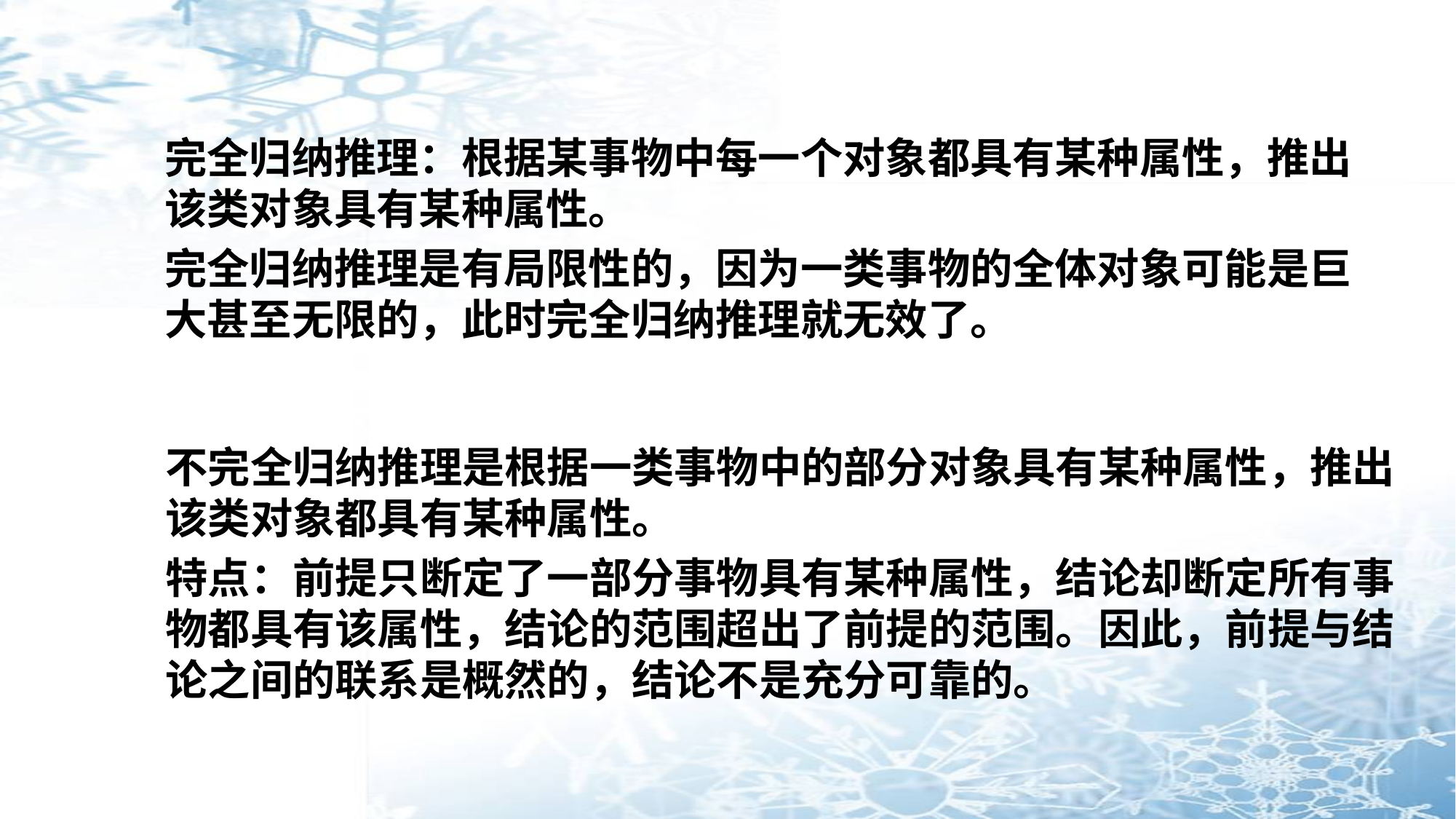

完全归纳推理：根据某事物中每一个对象都具有某种属性，推出该类对象具有某种属性。
完全归纳推理是有局限性的，因为一类事物的全体对象可能是巨大甚至无限的，此时完全归纳推理就无效了。
不完全归纳推理是根据一类事物中的部分对象具有某种属性，推出该类对象都具有某种属性。
特点：前提只断定了一部分事物具有某种属性，结论却断定所有事物都具有该属性，结论的范围超出了前提的范围。因此，前提与结论之间的联系是概然的，结论不是充分可靠的。